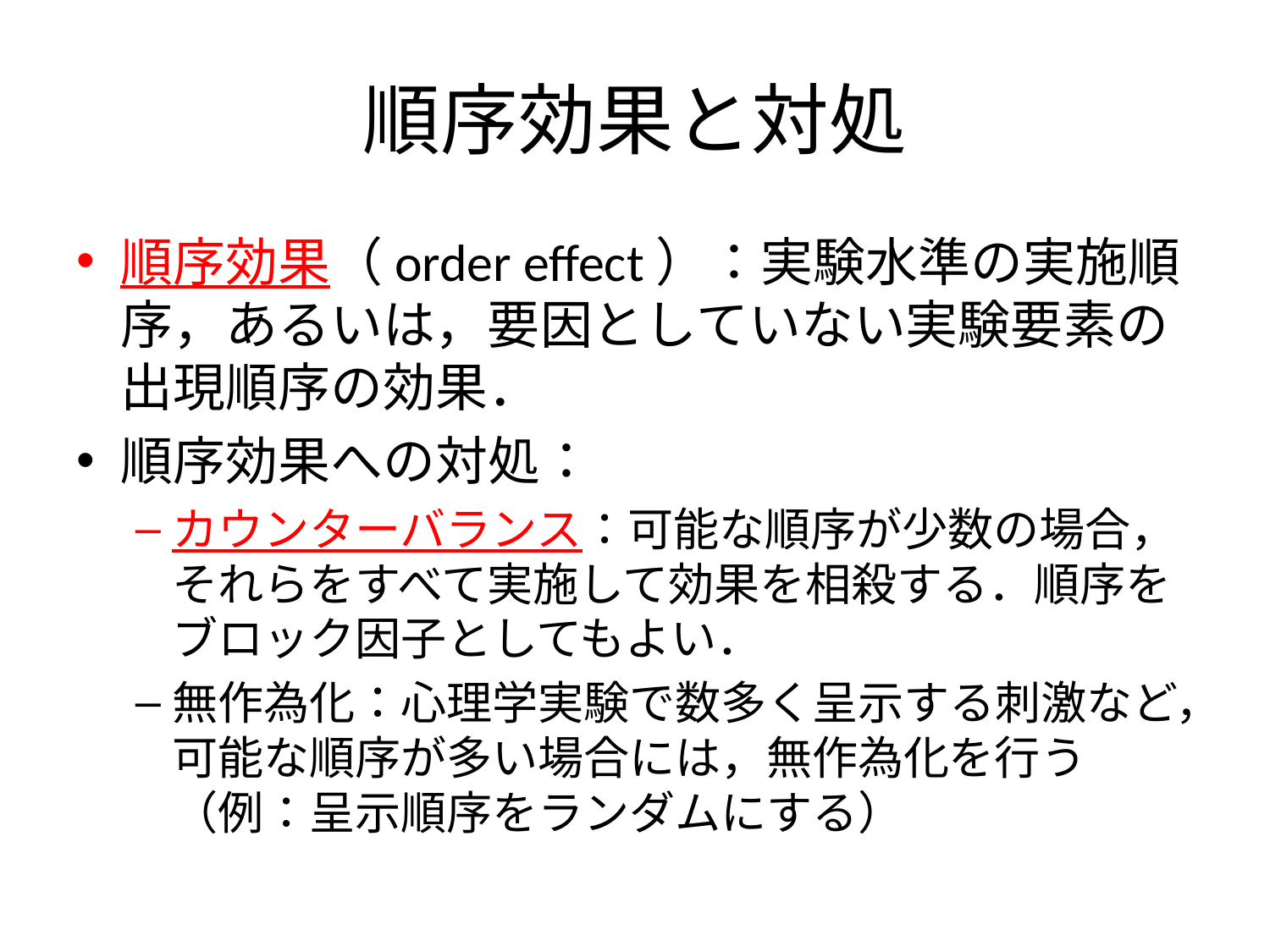

# 順序効果と対処
順序効果（order effect）：実験水準の実施順序，あるいは，要因としていない実験要素の出現順序の効果．
順序効果への対処：
カウンターバランス：可能な順序が少数の場合，それらをすべて実施して効果を相殺する．順序をブロック因子としてもよい．
無作為化：心理学実験で数多く呈示する刺激など，可能な順序が多い場合には，無作為化を行う（例：呈示順序をランダムにする）